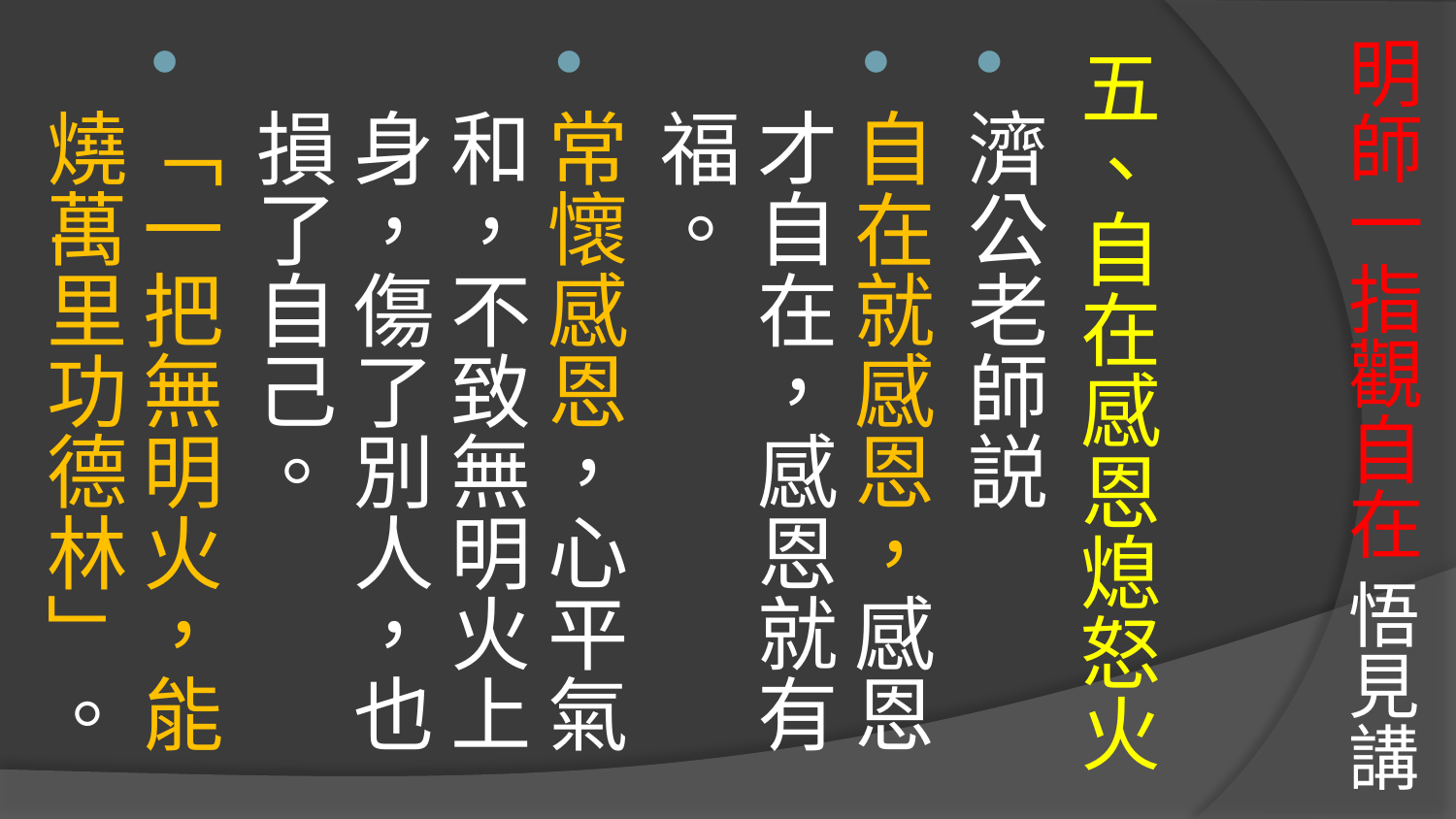

五、自在感恩熄怒火
濟公老師説
自在就感恩，感恩才自在，感恩就有福。
常懷感恩，心平氣和，不致無明火上身，傷了別人，也損了自己。
「一把無明火，能燒萬里功德林」。
# 明師一指觀自在 悟見講